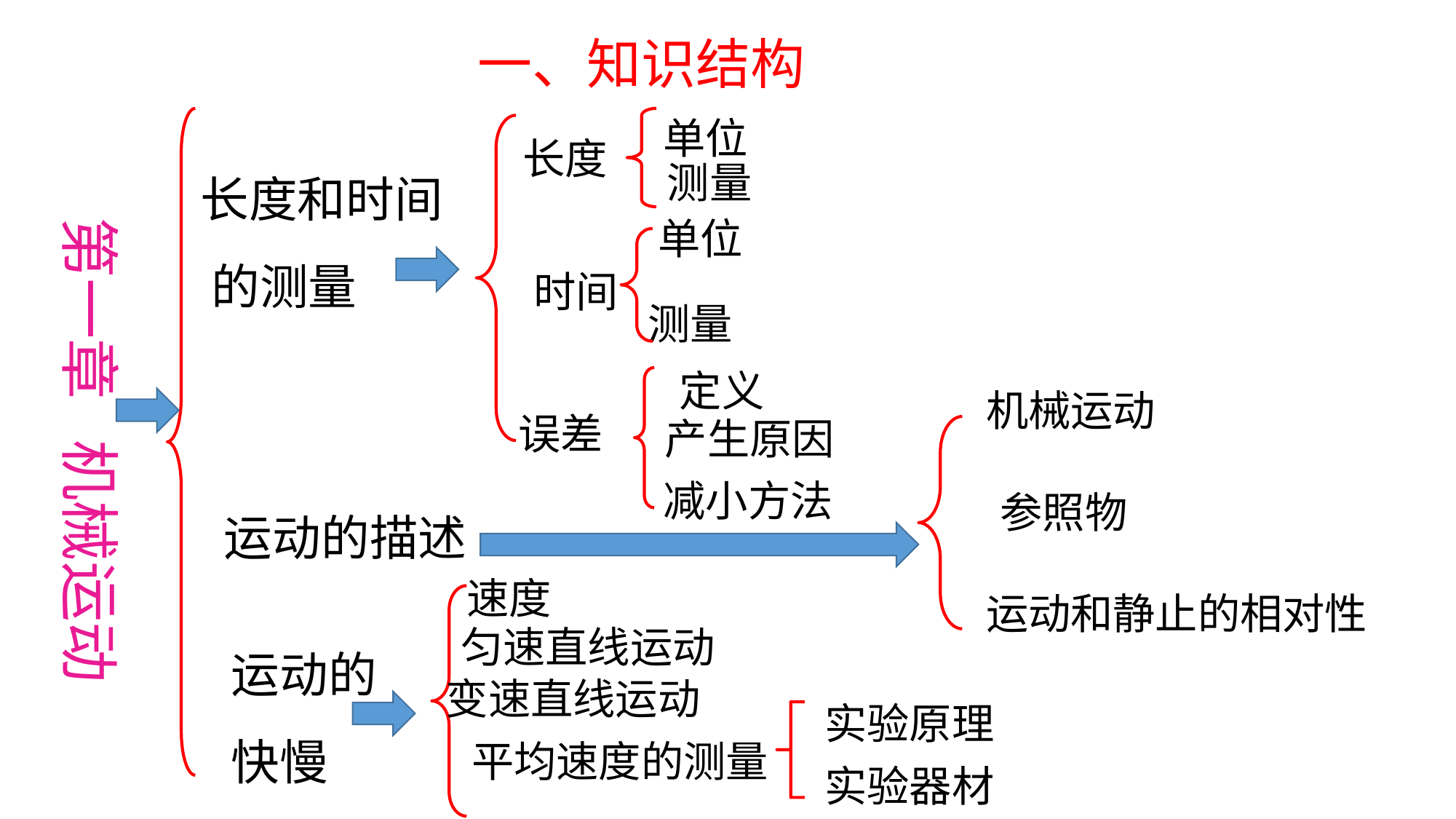

# 一、知识结构
单位

长度
长度和时间  的测量
测量

第一章   机械运动
单位

时间

测量

定义

机械运动

误差
产生原因

减小方法
运动的描述
参照物

速度
运动和静止的相对性

运动的快慢
匀速直线运动

变速直线运动

实验原理

平均速度的测量
实验器材